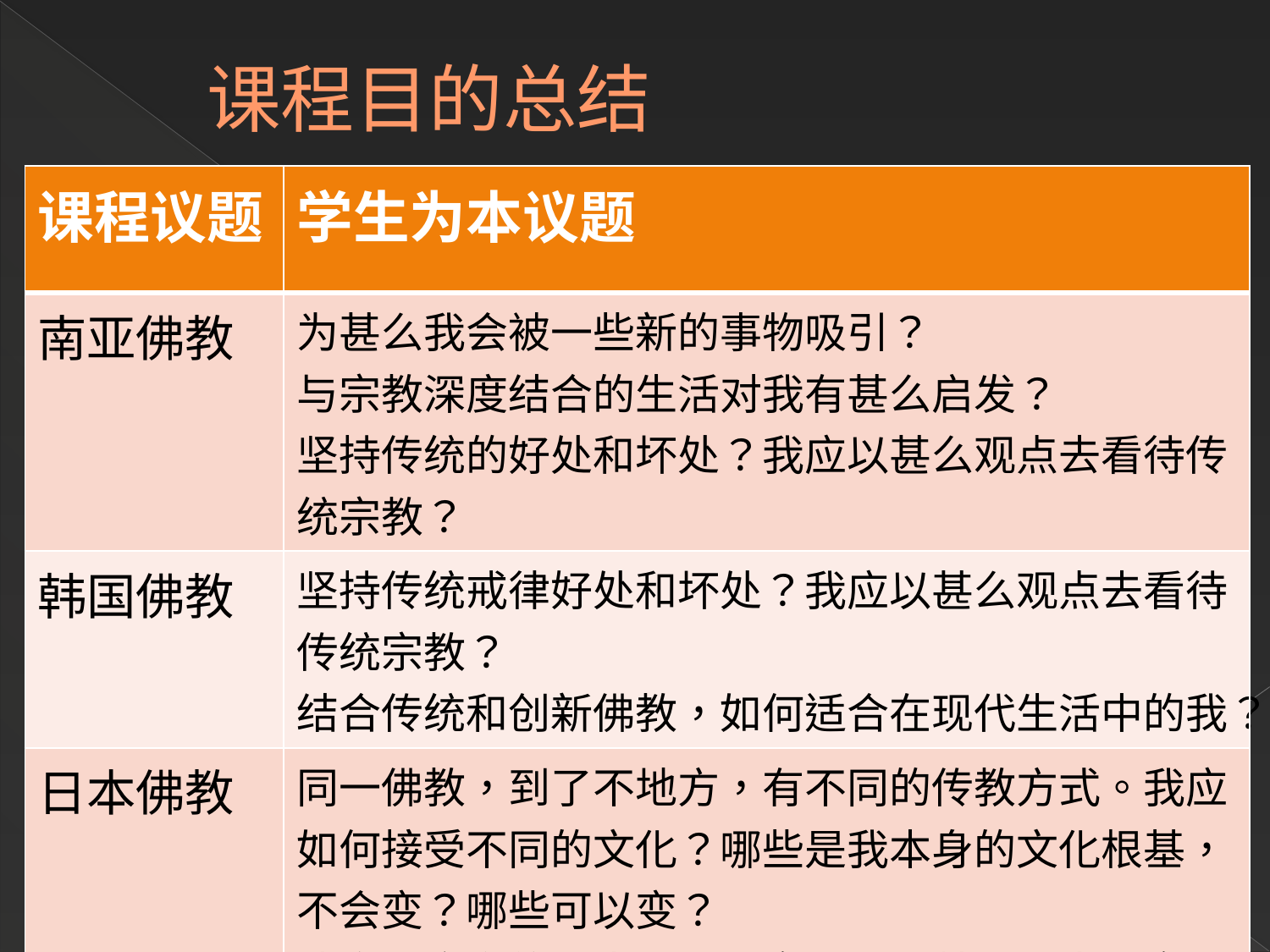

# 课程目的总结
| 课程议题 | 学生为本议题 |
| --- | --- |
| 南亚佛教 | 为甚么我会被一些新的事物吸引？ 与宗教深度结合的生活对我有甚么启发？ 坚持传统的好处和坏处？我应以甚么观点去看待传统宗教？ |
| 韩国佛教 | 坚持传统戒律好处和坏处？我应以甚么观点去看待传统宗教？ 结合传统和创新佛教，如何适合在现代生活中的我？ |
| 日本佛教 | 同一佛教，到了不地方，有不同的传教方式。我应如何接受不同的文化？哪些是我本身的文化根基，不会变？哪些可以变？ 建立有意义的人生需要理念，我有甚么人生理念？ |